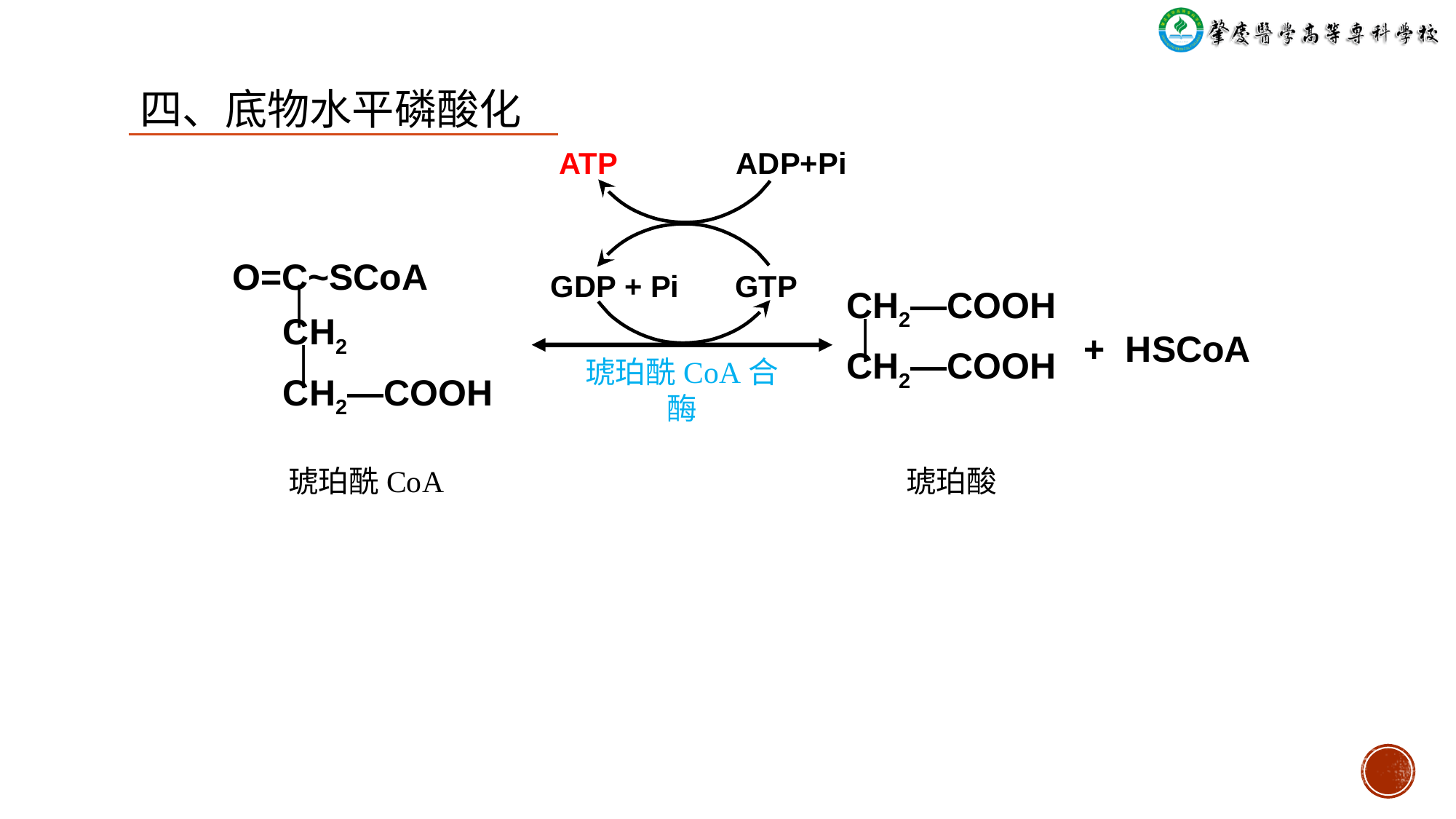

四、底物水平磷酸化

ATP
ADP+Pi

GDP + Pi
GTP
O=C~SCoA
      ׀
     CH2
      ׀
     CH2―COOH
 CH2―COOH
  ׀
 CH2―COOH
+  HSCoA

琥珀酰CoA合酶
琥珀酰CoA
琥珀酸